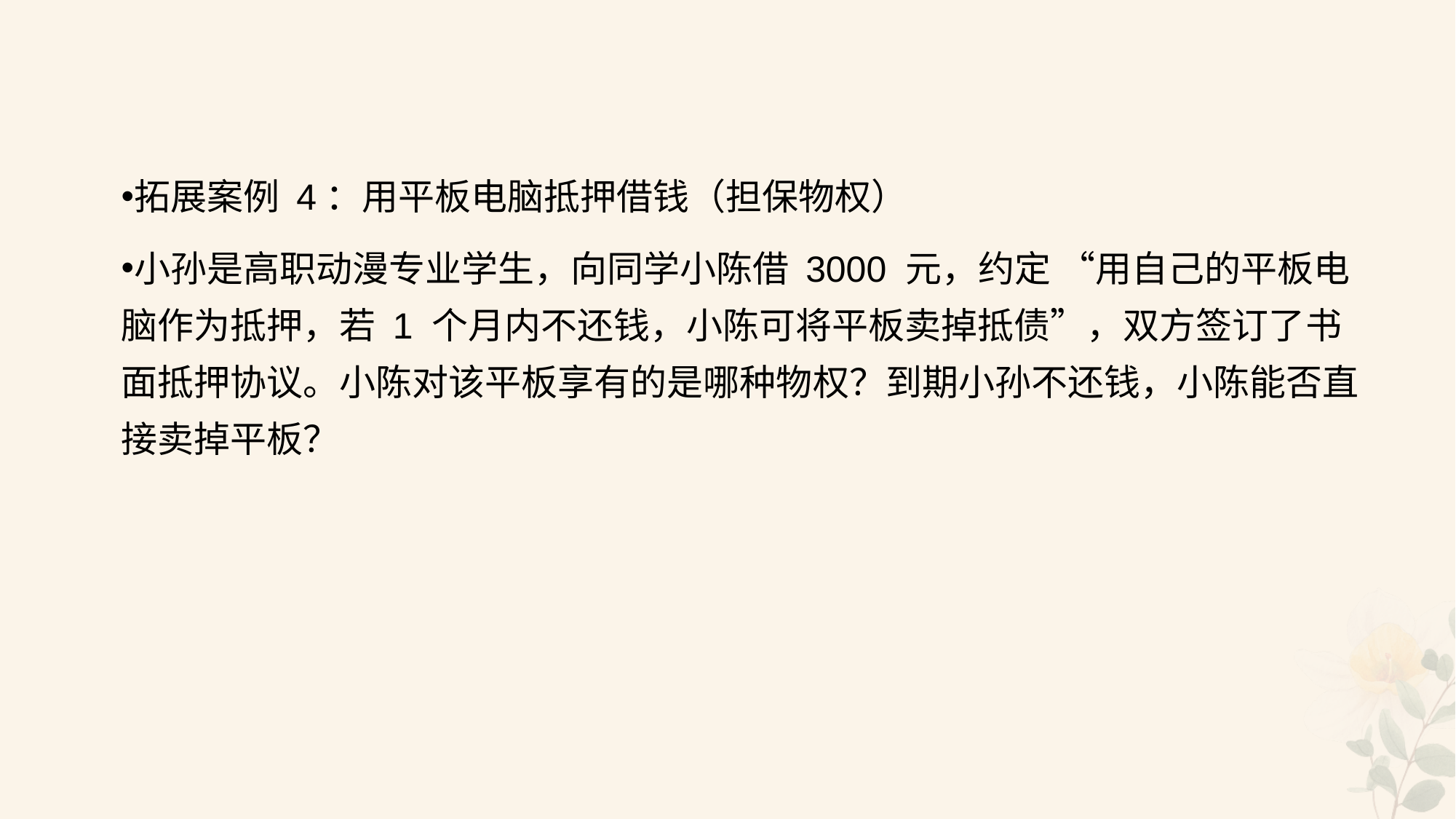

#
拓展案例 4：用平板电脑抵押借钱（担保物权）
小孙是高职动漫专业学生，向同学小陈借 3000 元，约定 “用自己的平板电脑作为抵押，若 1 个月内不还钱，小陈可将平板卖掉抵债”，双方签订了书面抵押协议。小陈对该平板享有的是哪种物权？到期小孙不还钱，小陈能否直接卖掉平板？